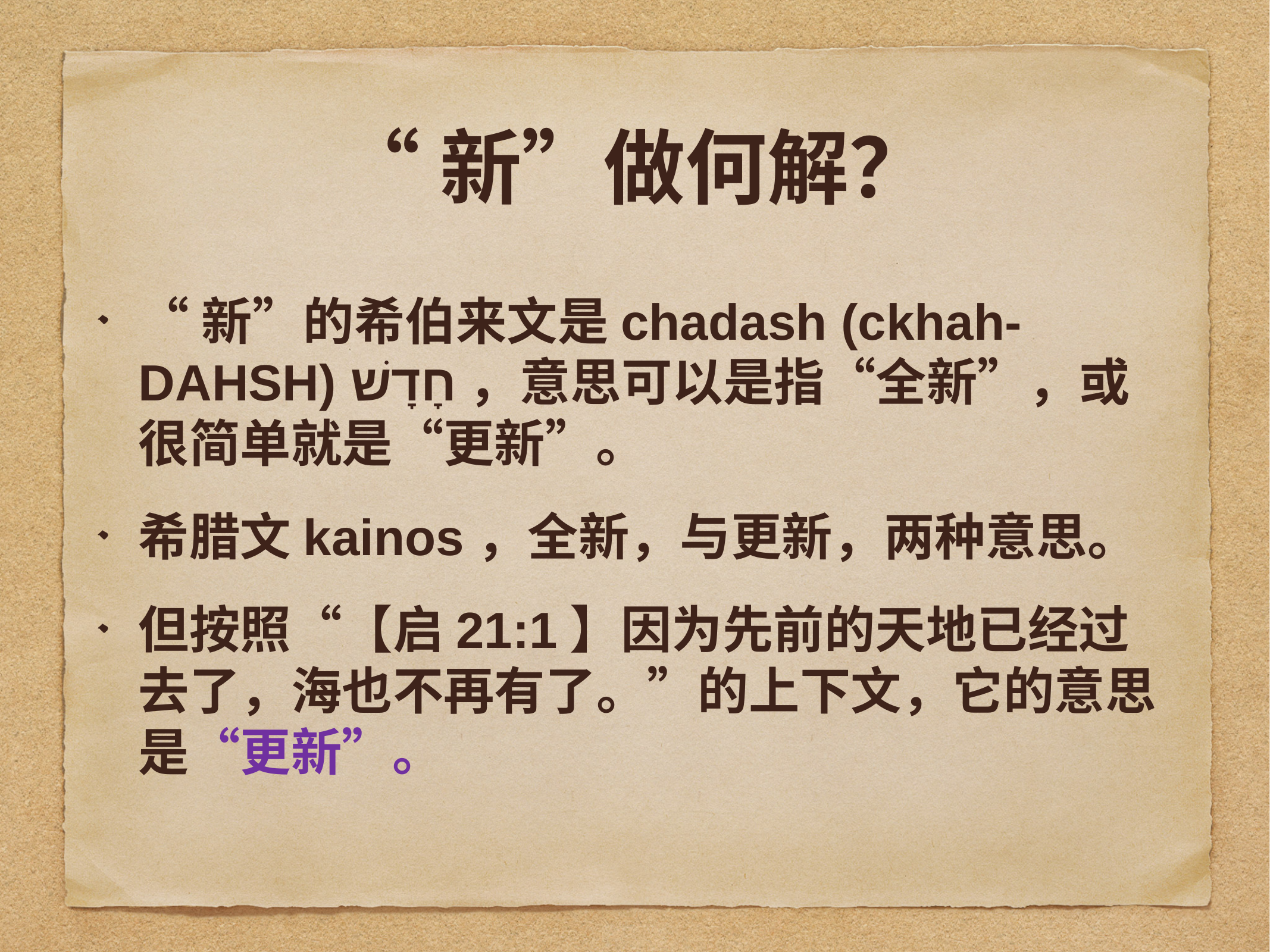

# “新”做何解？
“新”的希伯来文是chadash (ckhah-DAHSH) חָדָשׁ，意思可以是指“全新”，或很简单就是“更新”。
希腊文kainos，全新，与更新，两种意思。
但按照“【启21:1】因为先前的天地已经过去了，海也不再有了。”的上下文，它的意思是“更新”。